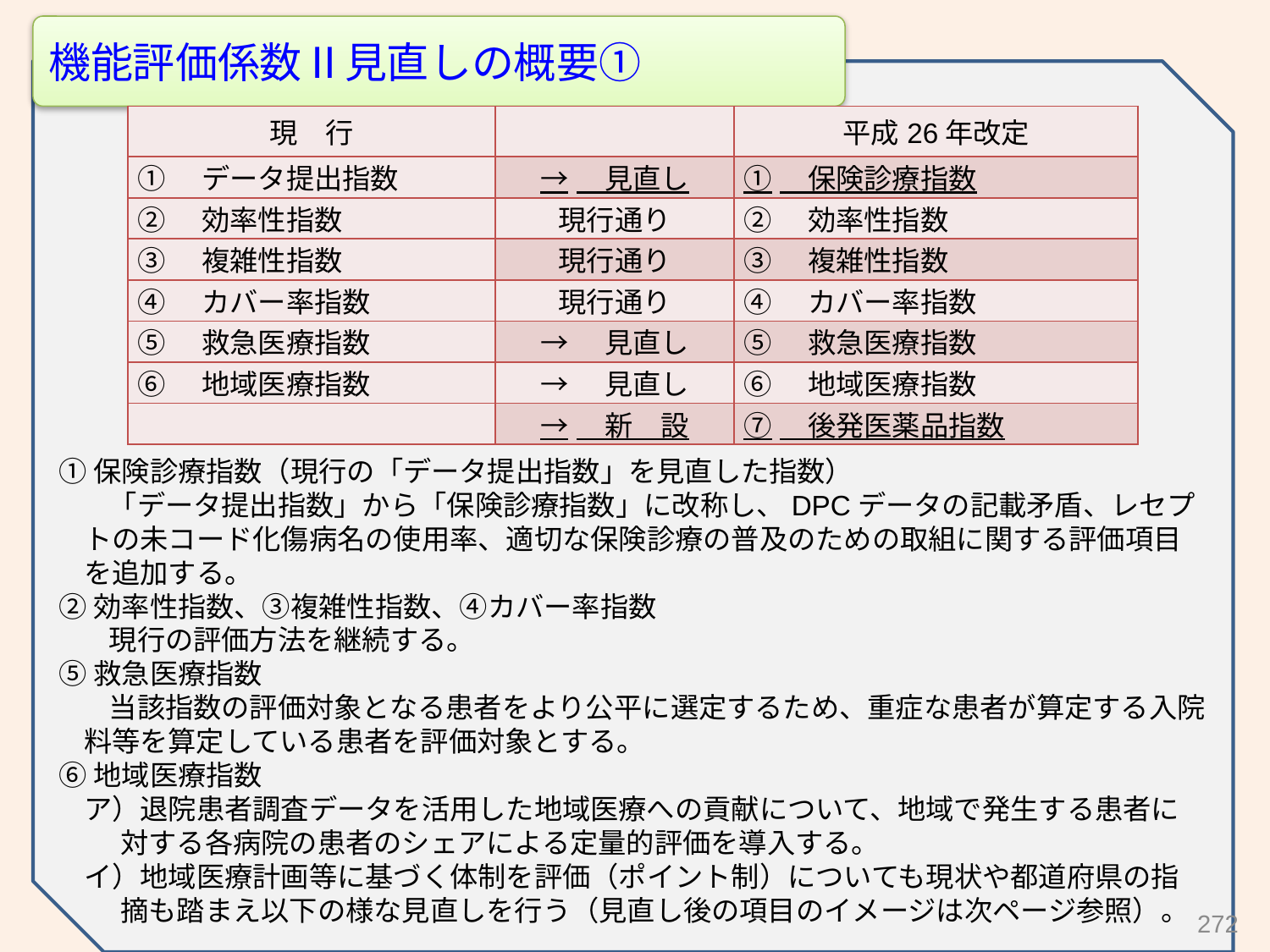

機能評価係数Ⅱ見直しの概要①

| 現　行 |  | 平成26年改定 |
| --- | --- | --- |
| ①　データ提出指数 | →　見直し | ①　保険診療指数 |
| ②　効率性指数 | 現行通り | ②　効率性指数 |
| ③　複雑性指数 | 現行通り | ③　複雑性指数 |
| ④　カバー率指数 | 現行通り | ④　カバー率指数 |
| ⑤　救急医療指数 | →　見直し | ⑤　救急医療指数 |
| ⑥　地域医療指数 | →　見直し | ⑥　地域医療指数 |
|  | →　新　設 | ⑦　後発医薬品指数 |
①保険診療指数（現行の「データ提出指数」を見直した指数）
「データ提出指数」から「保険診療指数」に改称し、DPCデータの記載矛盾、レセプトの未コード化傷病名の使用率、適切な保険診療の普及のための取組に関する評価項目を追加する。
②効率性指数、③複雑性指数、④カバー率指数
現行の評価方法を継続する。
⑤救急医療指数
当該指数の評価対象となる患者をより公平に選定するため、重症な患者が算定する入院料等を算定している患者を評価対象とする。
⑥地域医療指数
ア）退院患者調査データを活用した地域医療への貢献について、地域で発生する患者に対する各病院の患者のシェアによる定量的評価を導入する。
イ）地域医療計画等に基づく体制を評価（ポイント制）についても現状や都道府県の指摘も踏まえ以下の様な見直しを行う（見直し後の項目のイメージは次ページ参照）。
272